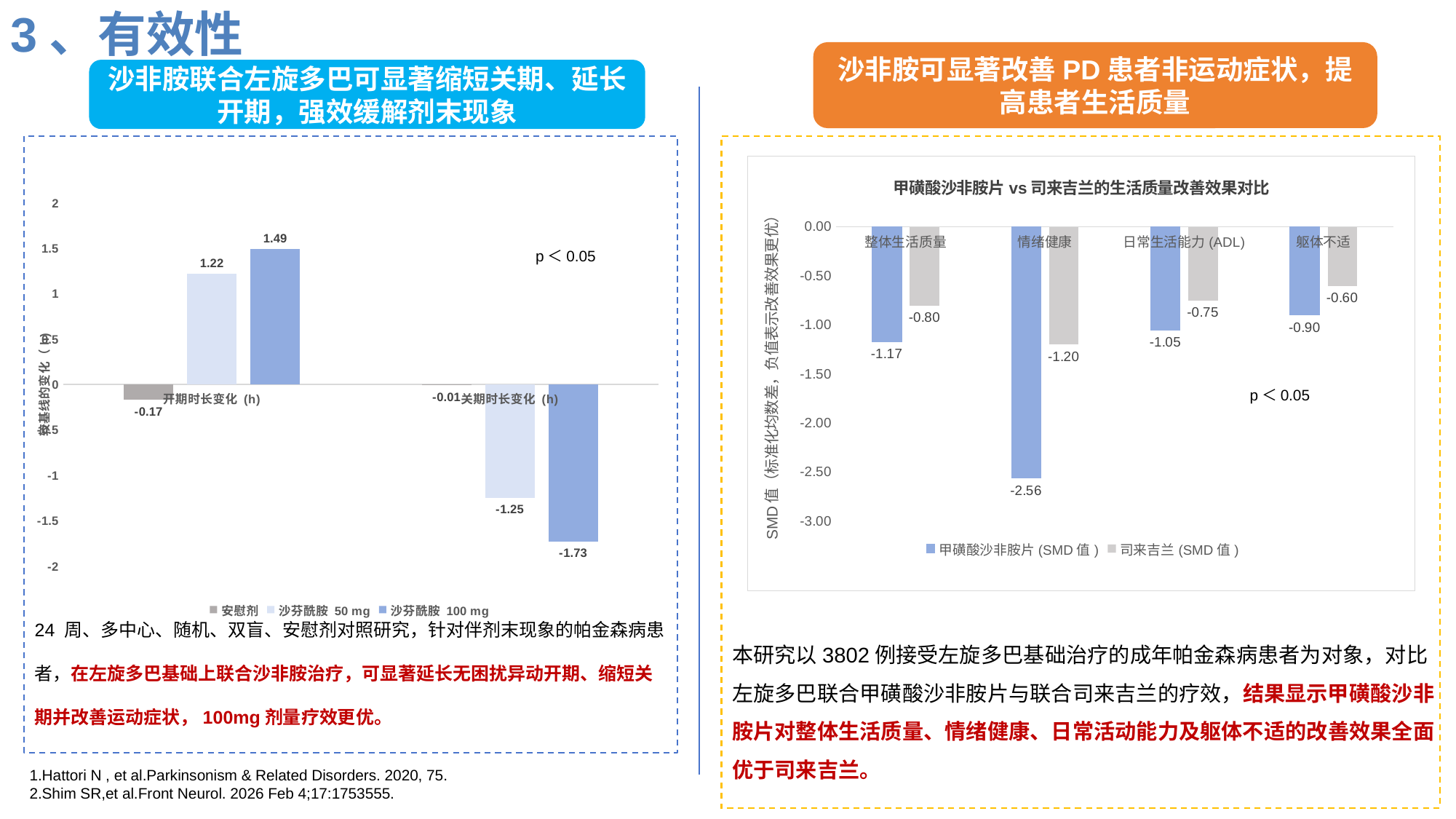

3、有效性

沙非胺可显著改善PD患者非运动症状，提高患者生活质量

沙非胺联合左旋多巴可显著缩短关期、延长开期，强效缓解剂末现象

24 周、多中心、随机、双盲、安慰剂对照研究，针对伴剂末现象的帕金森病患者，在左旋多巴基础上联合沙非胺治疗，可显著延长无困扰异动开期、缩短关期并改善运动症状，100mg剂量疗效更优。

### Chart

| Category | 安慰剂 | 沙芬酰胺 50 mg | 沙芬酰胺 100 mg |
|---|---|---|---|
| 开期时长变化 (h) | -0.17 | 1.22 | 1.49 |
| 关期时长变化 (h) | -0.01 | -1.25 | -1.73 |

### Chart: 甲磺酸沙非胺片vs司来吉兰的生活质量改善效果对比

| Category | 甲磺酸沙非胺片(SMD值) | 司来吉兰(SMD值) |
|---|---|---|
| 整体生活质量 | -1.17 | -0.8 |
| 情绪健康 | -2.56 | -1.2 |
| 日常生活能力(ADL) | -1.05 | -0.75 |
| 躯体不适 | -0.9 | -0.6 |
p＜0.05

p＜0.05
本研究以3802例接受左旋多巴基础治疗的成年帕金森病患者为对象，对比左旋多巴联合甲磺酸沙非胺片与联合司来吉兰的疗效，结果显示甲磺酸沙非胺片对整体生活质量、情绪健康、日常活动能力及躯体不适的改善效果全面优于司来吉兰。
1.Hattori N , et al.Parkinsonism & Related Disorders. 2020, 75.
2.Shim SR,et al.Front Neurol. 2026 Feb 4;17:1753555.